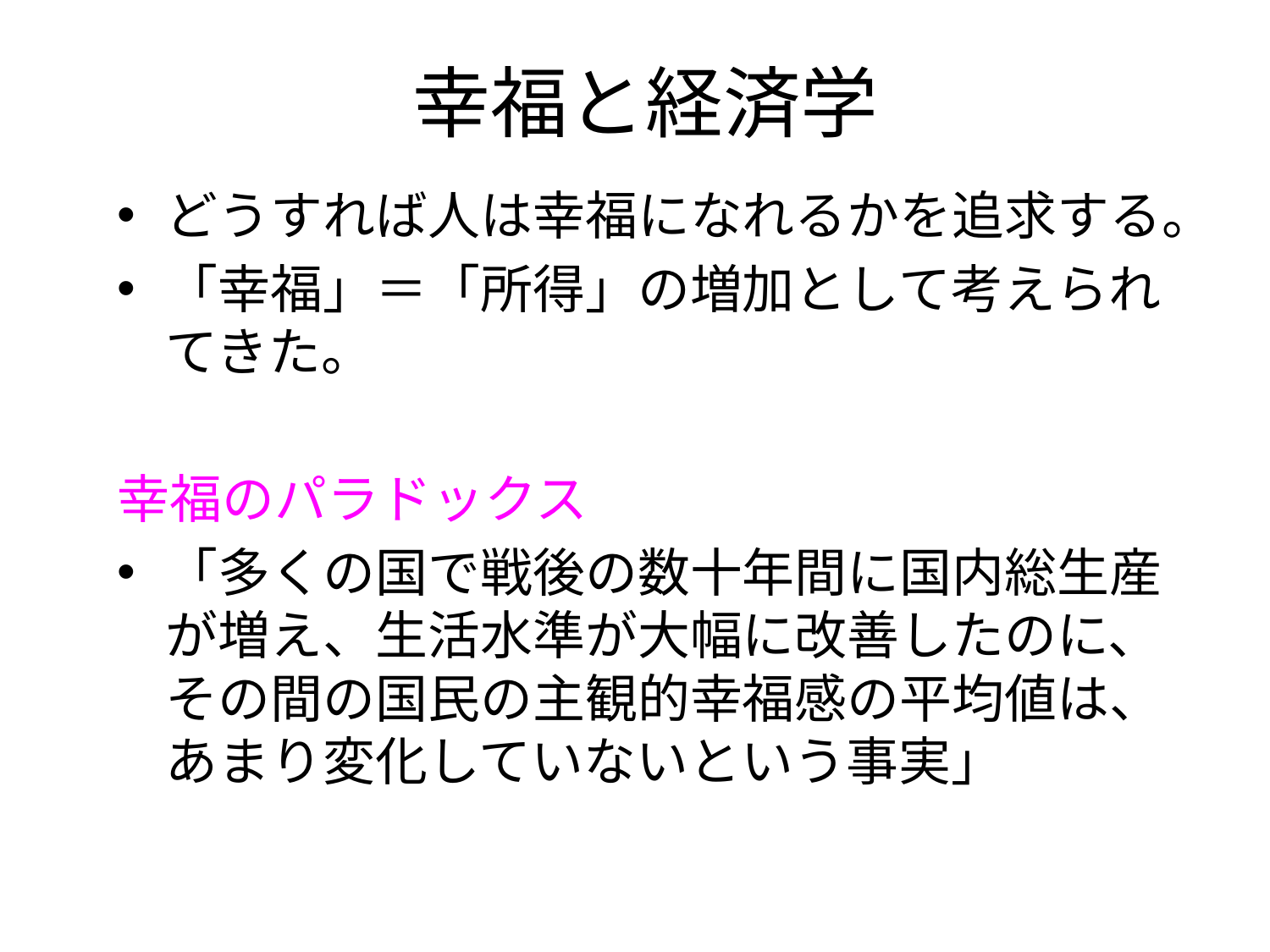

# 幸福と経済学
どうすれば人は幸福になれるかを追求する。
「幸福」＝「所得」の増加として考えられてきた。

幸福のパラドックス
「多くの国で戦後の数十年間に国内総生産が増え、生活水準が大幅に改善したのに、その間の国民の主観的幸福感の平均値は、あまり変化していないという事実」